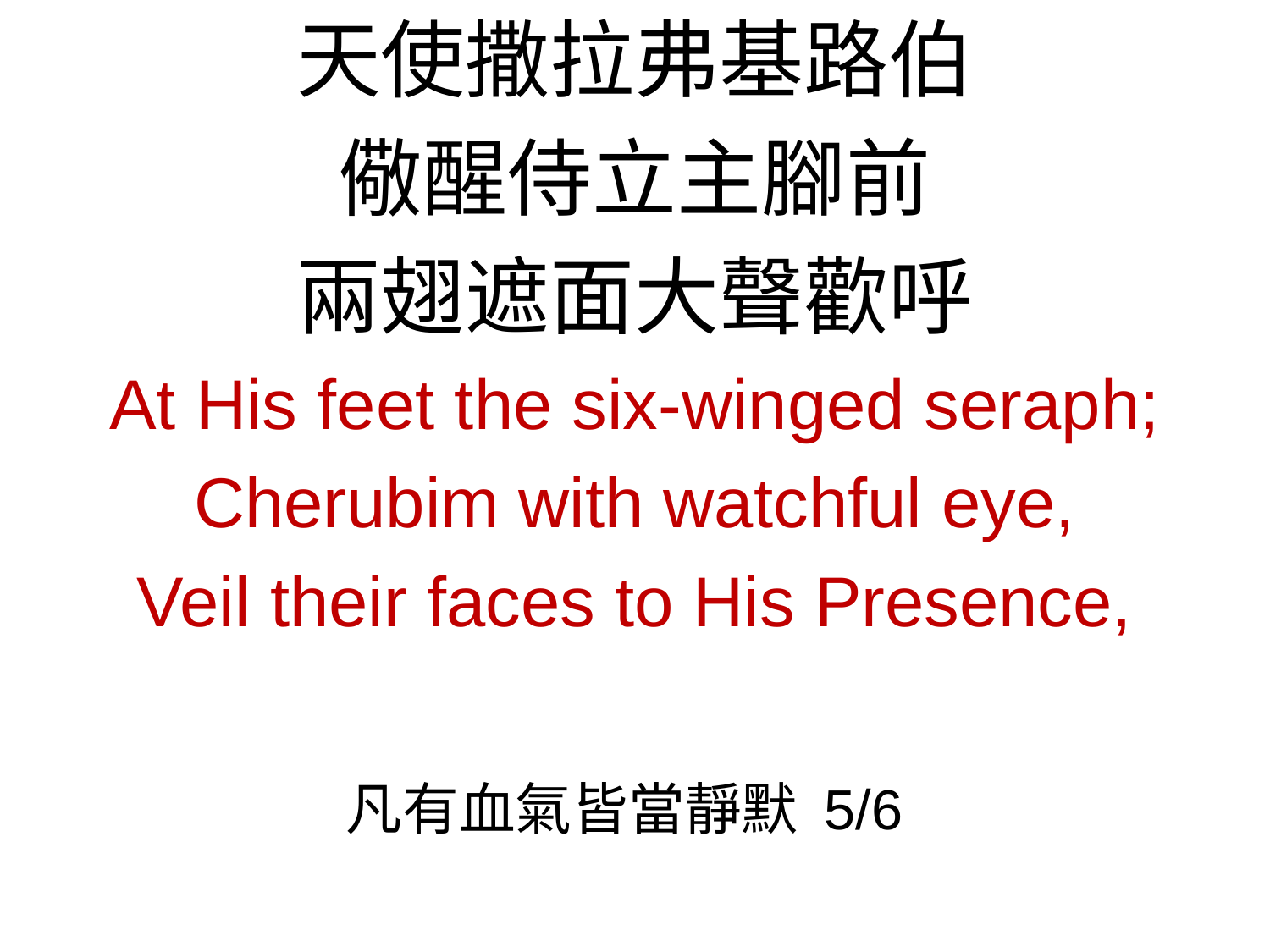

天使撒拉弗基路伯
儆醒侍立主腳前
兩翅遮面大聲歡呼
At His feet the six-winged seraph;
Cherubim with watchful eye,
Veil their faces to His Presence,
# 凡有血氣皆當靜默 5/6